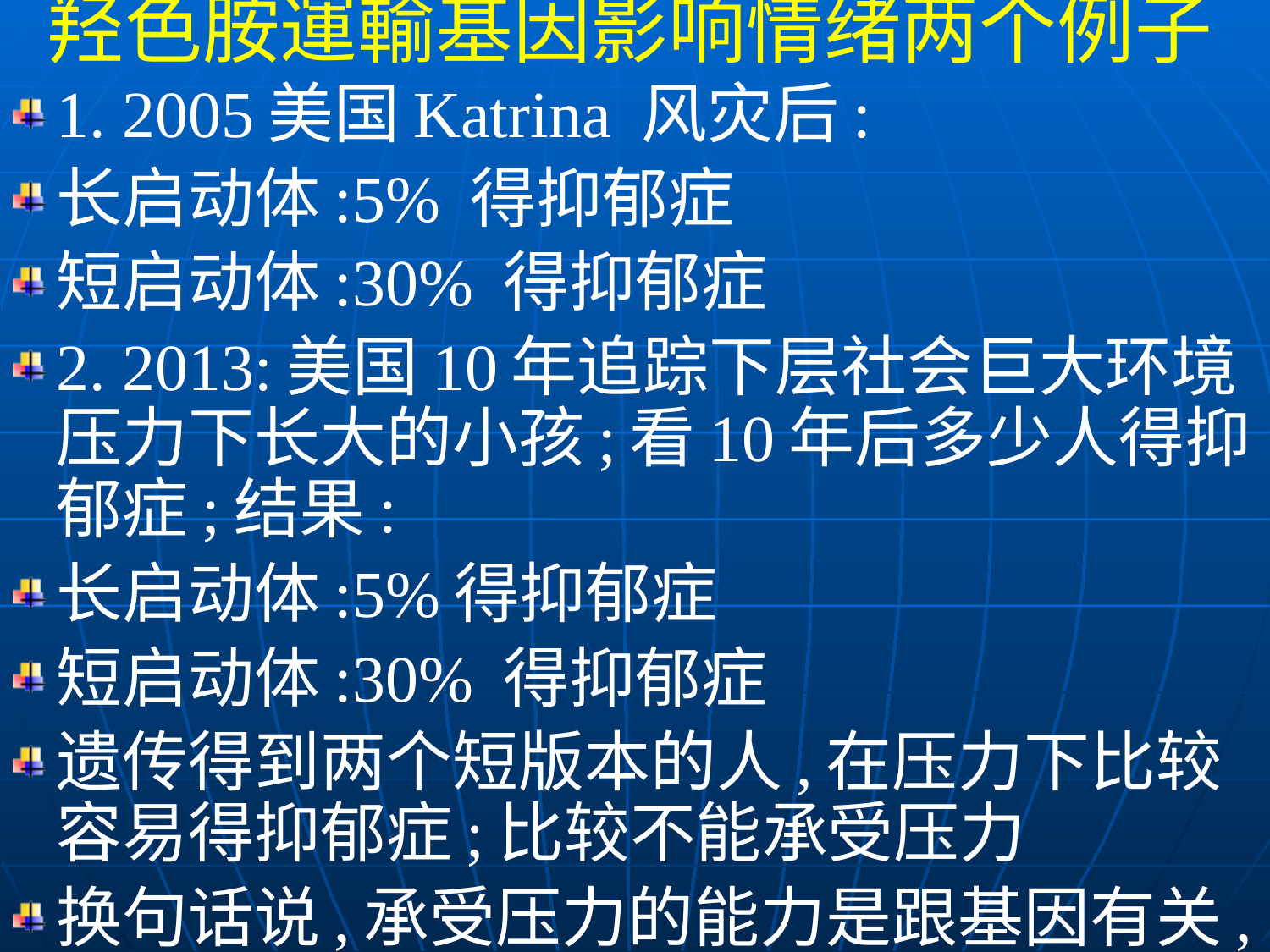

羟色胺運輸基因影响情绪两个例子
1. 2005美国Katrina 风灾后:
长启动体:5% 得抑郁症
短启动体:30% 得抑郁症
2. 2013:美国10年追踪下层社会巨大环境压力下长大的小孩;看10年后多少人得抑郁症;结果:
长启动体:5%得抑郁症
短启动体:30% 得抑郁症
遗传得到两个短版本的人,在压力下比较容易得抑郁症;比较不能承受压力
换句话说,承受压力的能力是跟基因有关,不是跟灵性、信心大小有直接关系